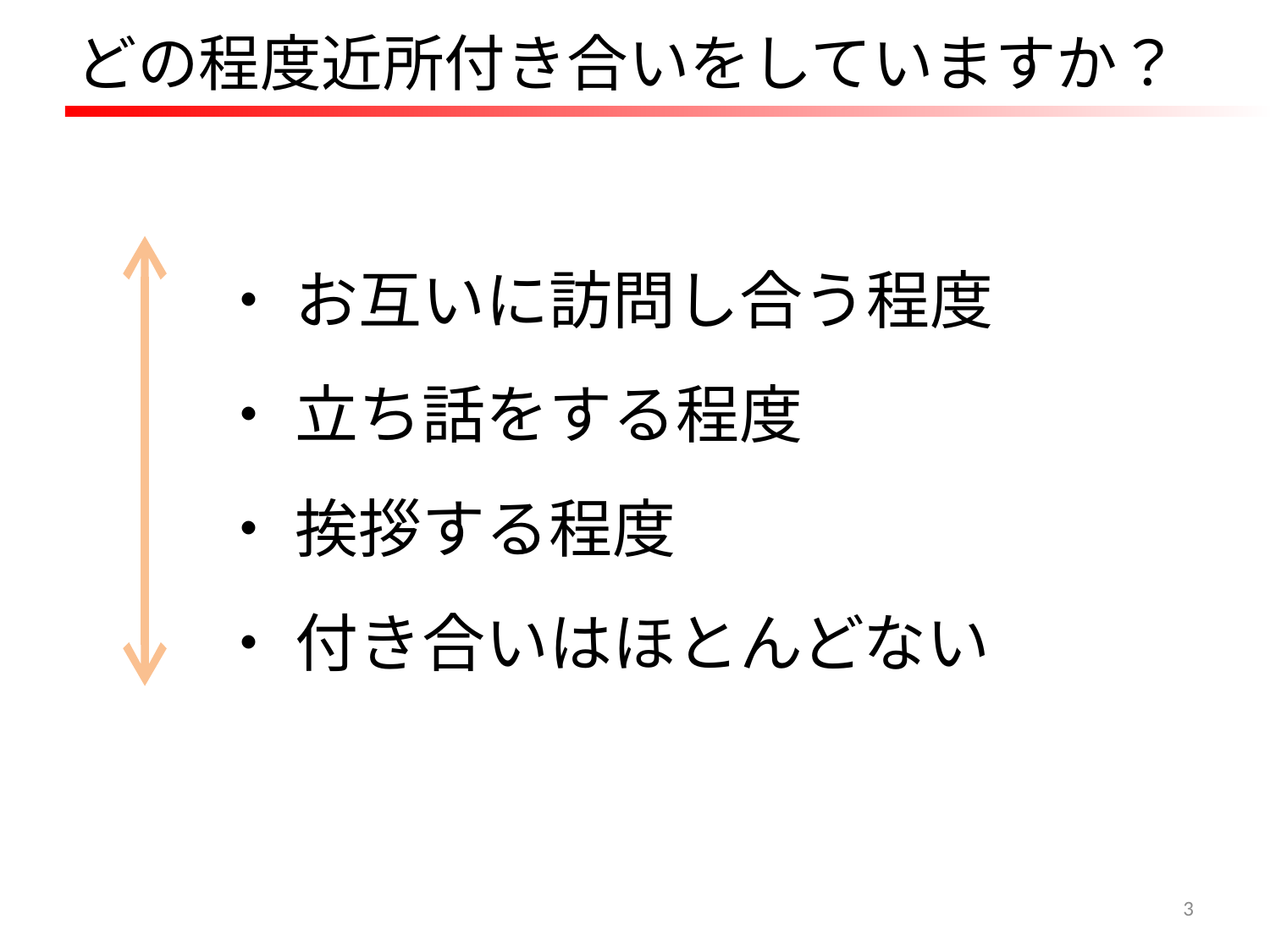

どの程度近所付き合いをしていますか？

・ お互いに訪問し合う程度
・ 立ち話をする程度
・ 挨拶する程度
・ 付き合いはほとんどない
3